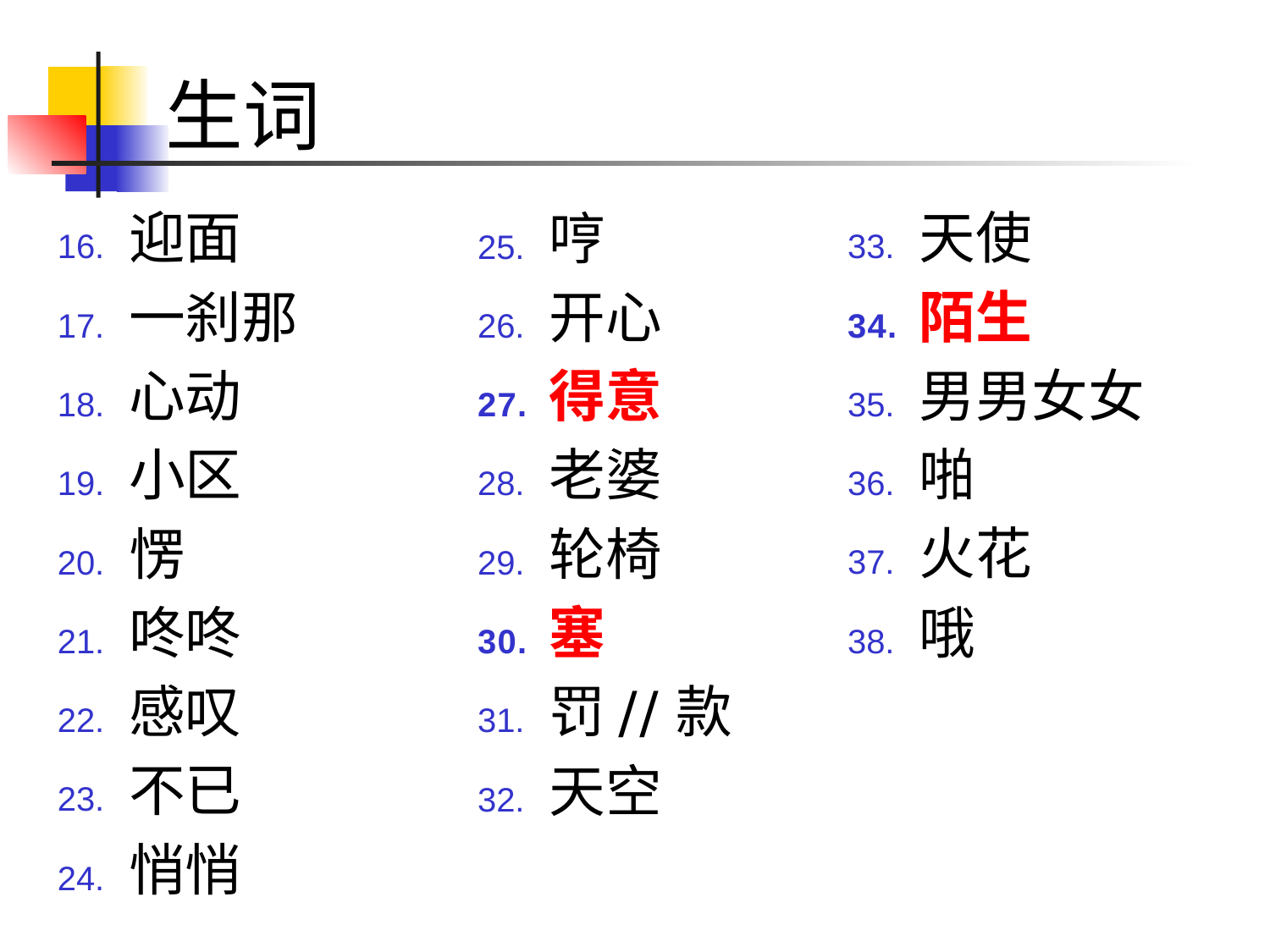

# 生词
迎面
一刹那
心动
小区
愣
咚咚
感叹
不已
悄悄
哼
开心
得意
老婆
轮椅
塞
罚//款
天空
天使
陌生
男男女女
啪
火花
哦